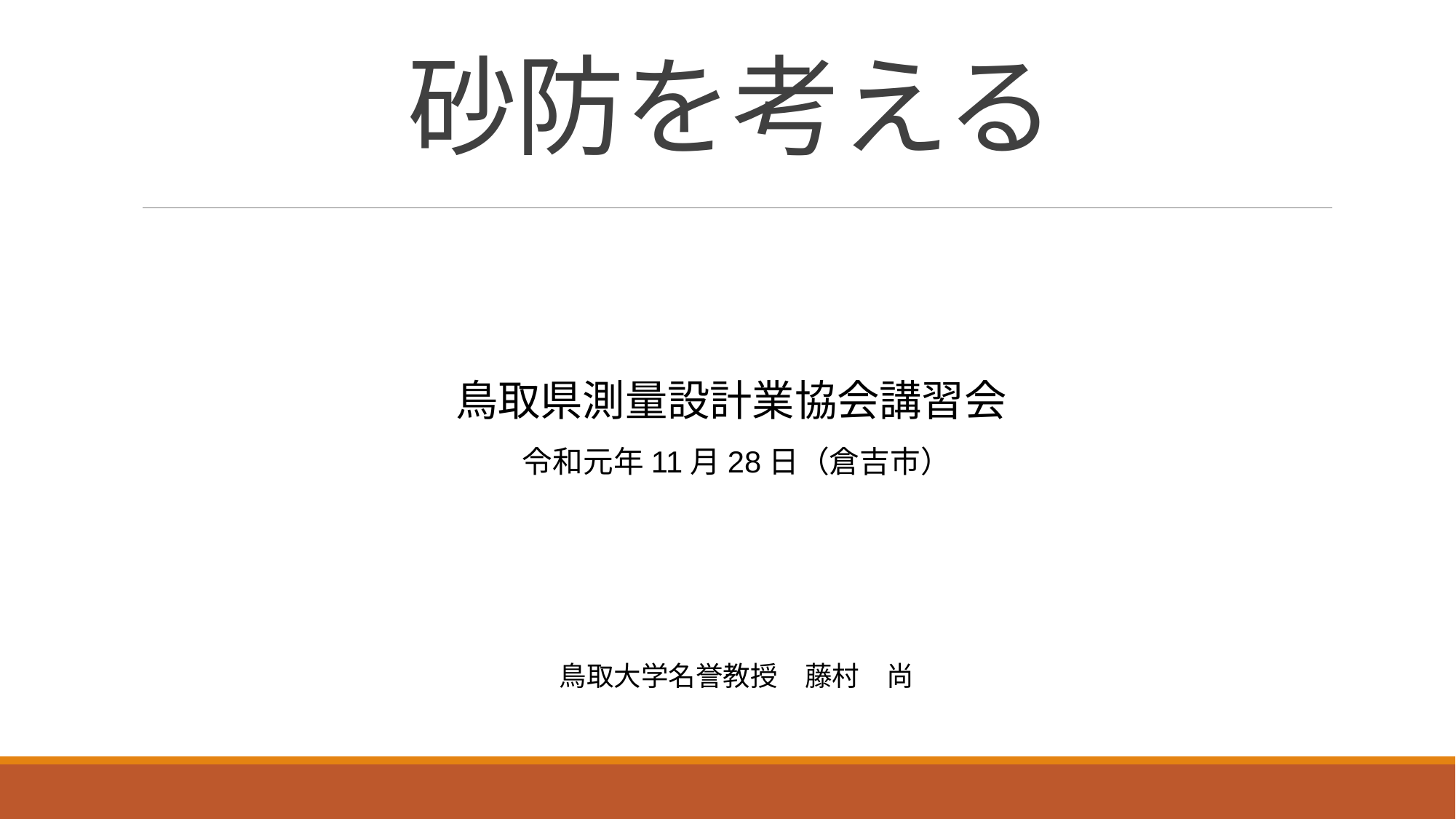

# 砂防を考える

鳥取県測量設計業協会講習会
令和元年11月28日（倉吉市）

鳥取大学名誉教授　藤村　尚